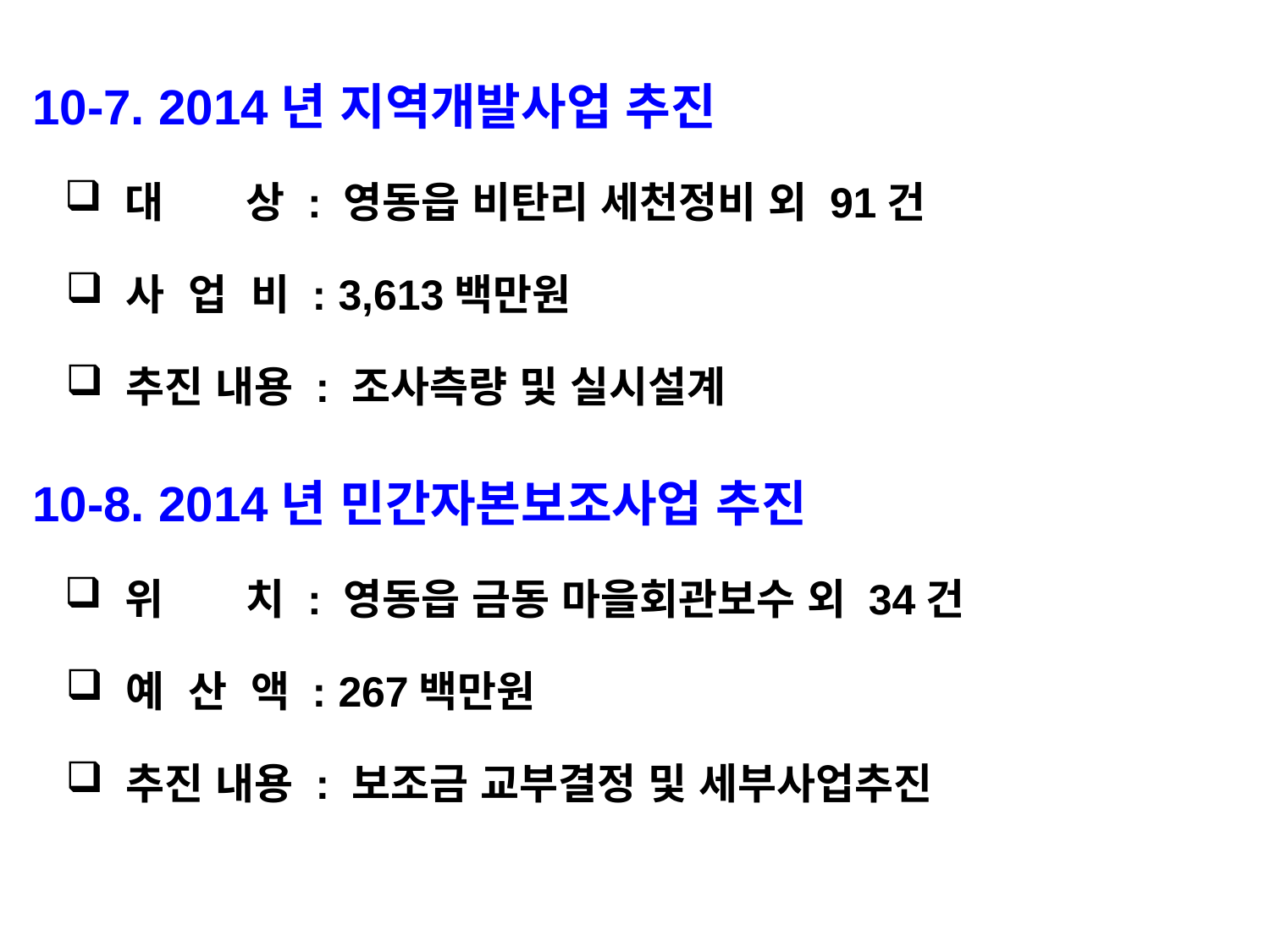

10-7. 2014년 지역개발사업 추진
 대       상 : 영동읍 비탄리 세천정비 외 91건
 사  업  비 : 3,613백만원
 추진 내용 : 조사측량 및 실시설계
10-8. 2014년 민간자본보조사업 추진
 위       치 : 영동읍 금동 마을회관보수 외 34건
 예  산  액 : 267백만원
 추진 내용 : 보조금 교부결정 및 세부사업추진